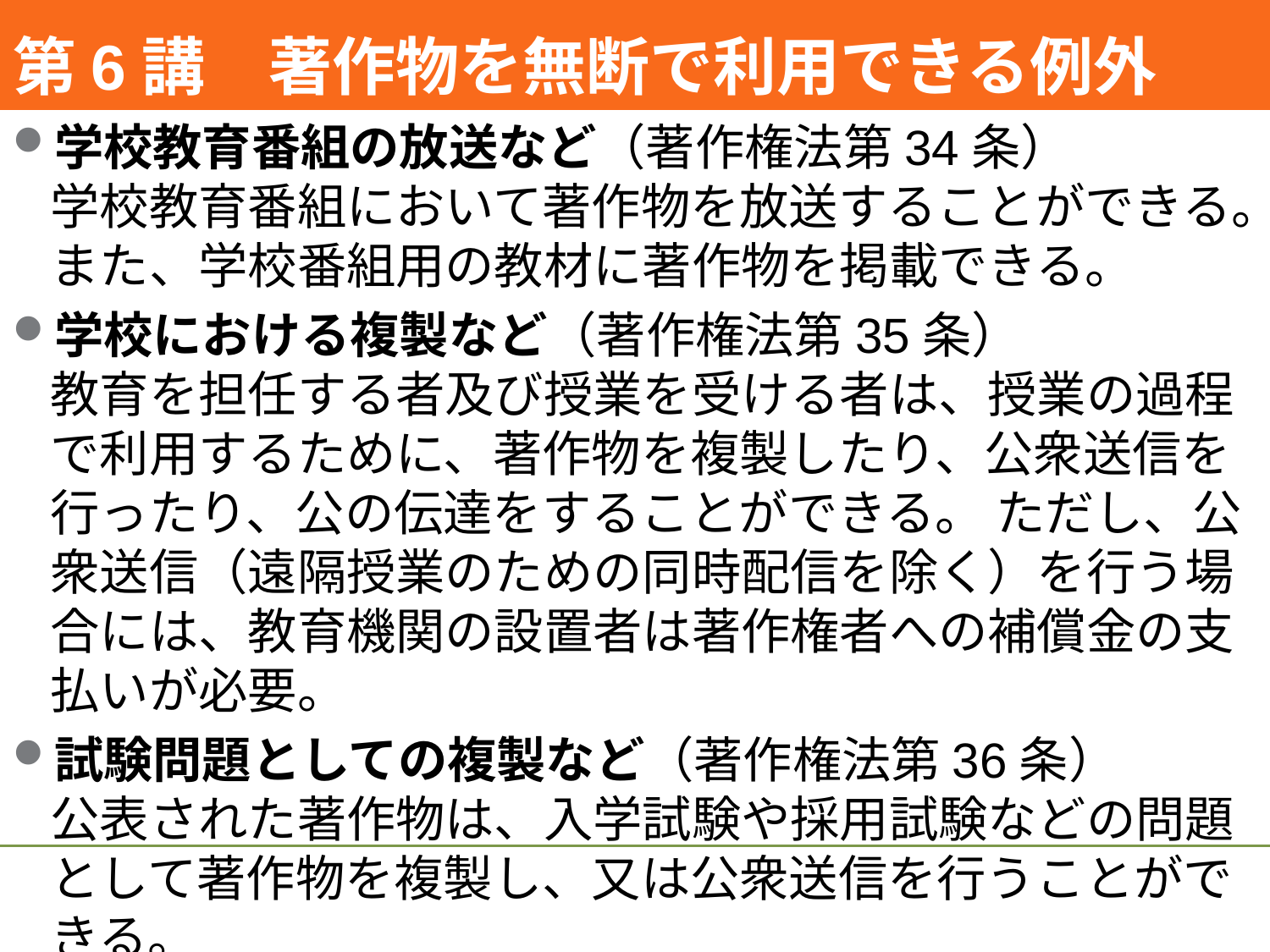

#
第6講　著作物を無断で利用できる例外
学校教育番組の放送など（著作権法第34条）
学校教育番組において著作物を放送することができる。また、学校番組用の教材に著作物を掲載できる。
学校における複製など（著作権法第35条）
教育を担任する者及び授業を受ける者は、授業の過程で利用するために、著作物を複製したり、公衆送信を行ったり、公の伝達をすることができる。 ただし、公衆送信（遠隔授業のための同時配信を除く）を行う場合には、教育機関の設置者は著作権者への補償金の支払いが必要。
試験問題としての複製など（著作権法第36条）
公表された著作物は、入学試験や採用試験などの問題として著作物を複製し、又は公衆送信を行うことができる。